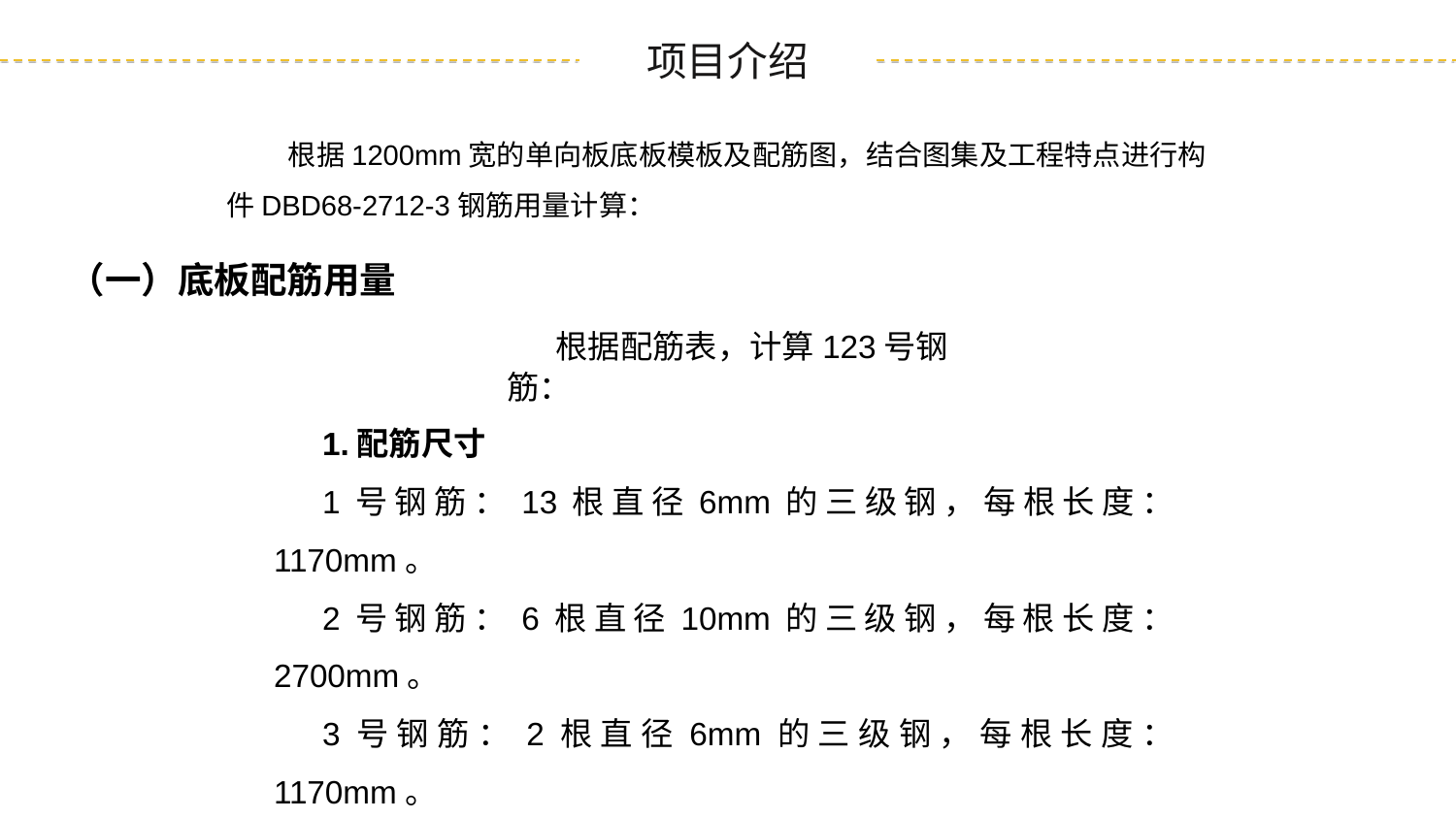

根据1200mm宽的单向板底板模板及配筋图，结合图集及工程特点进行构件DBD68-2712-3钢筋用量计算：
（一）底板配筋用量
根据配筋表，计算123号钢筋：
1.配筋尺寸
1号钢筋：13根直径6mm的三级钢，每根长度：1170mm。
2号钢筋：6根直径10mm的三级钢，每根长度：2700mm。
3号钢筋：2根直径6mm的三级钢，每根长度：1170mm。